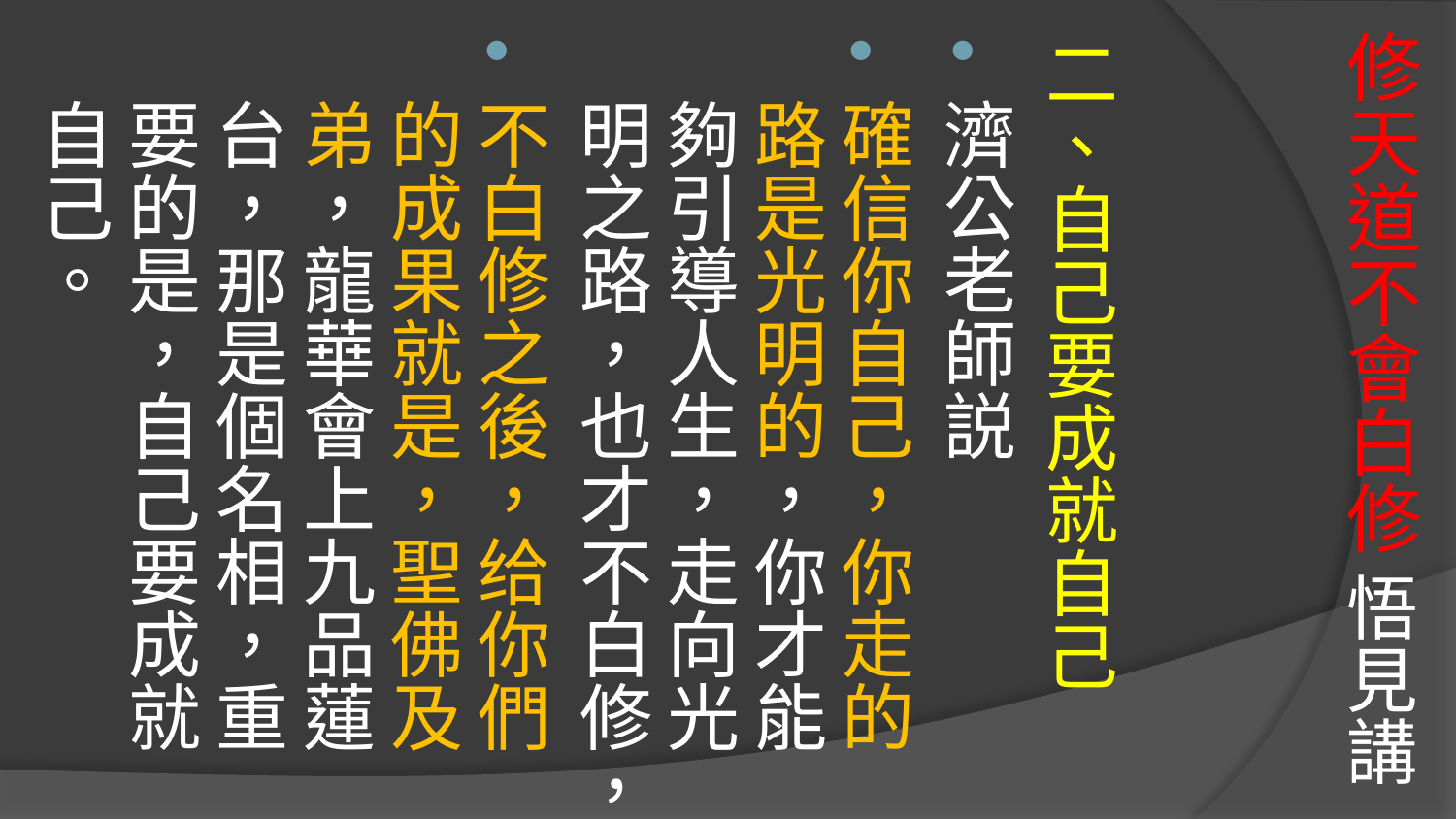

二、自己要成就自己
濟公老師説
確信你自己，你走的路是光明的，你才能夠引導人生，走向光明之路，也才不白修，
不白修之後，给你們的成果就是，聖佛及弟，龍華會上九品蓮台，那是個名相，重要的是，自己要成就自己。
# 修天道不會白修 悟見講